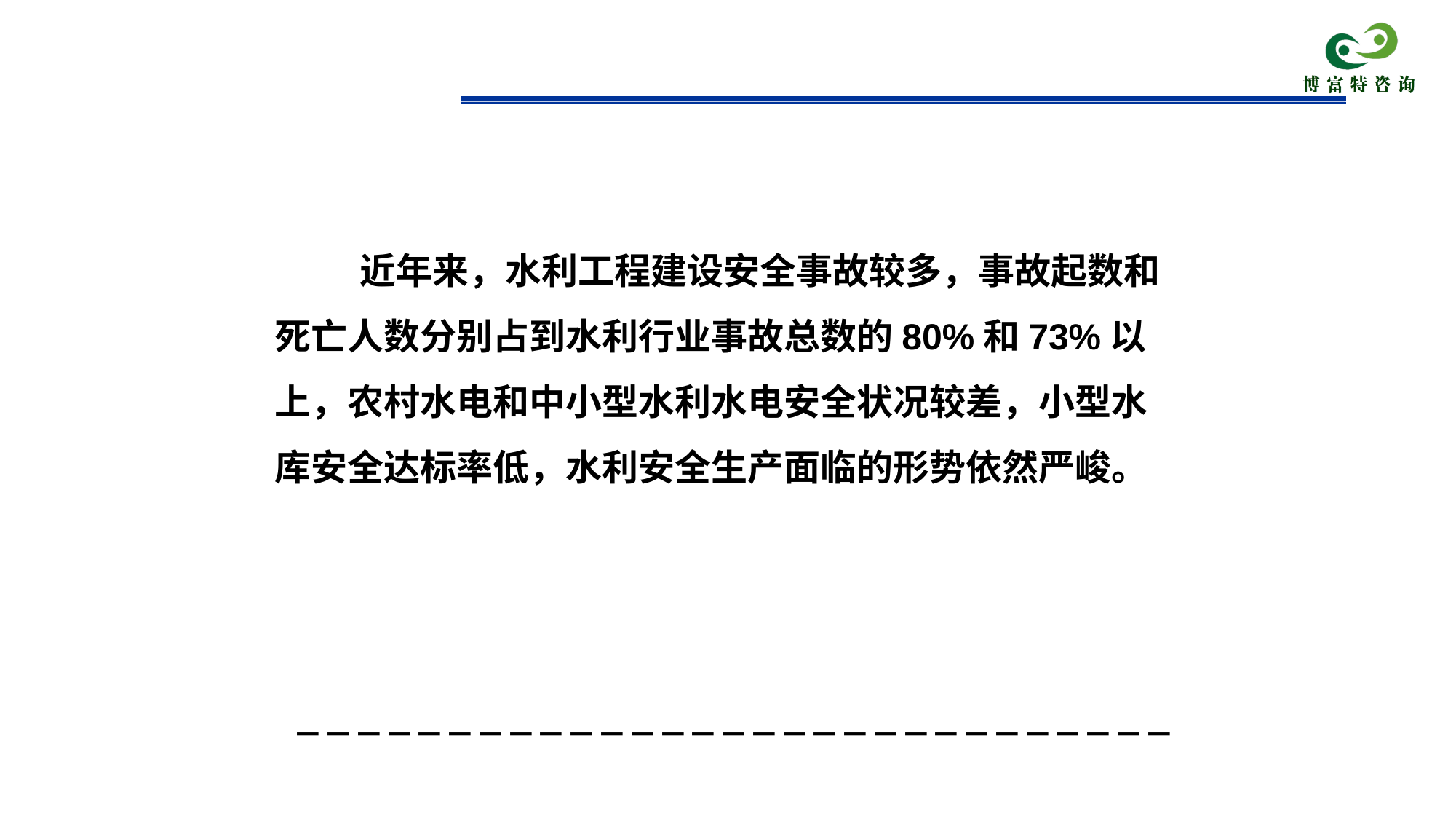

近年来，水利工程建设安全事故较多，事故起数和死亡人数分别占到水利行业事故总数的80%和73%以上，农村水电和中小型水利水电安全状况较差，小型水库安全达标率低，水利安全生产面临的形势依然严峻。
－－－－－－－－－－－－－－－－－－－－－－－－－－－－－